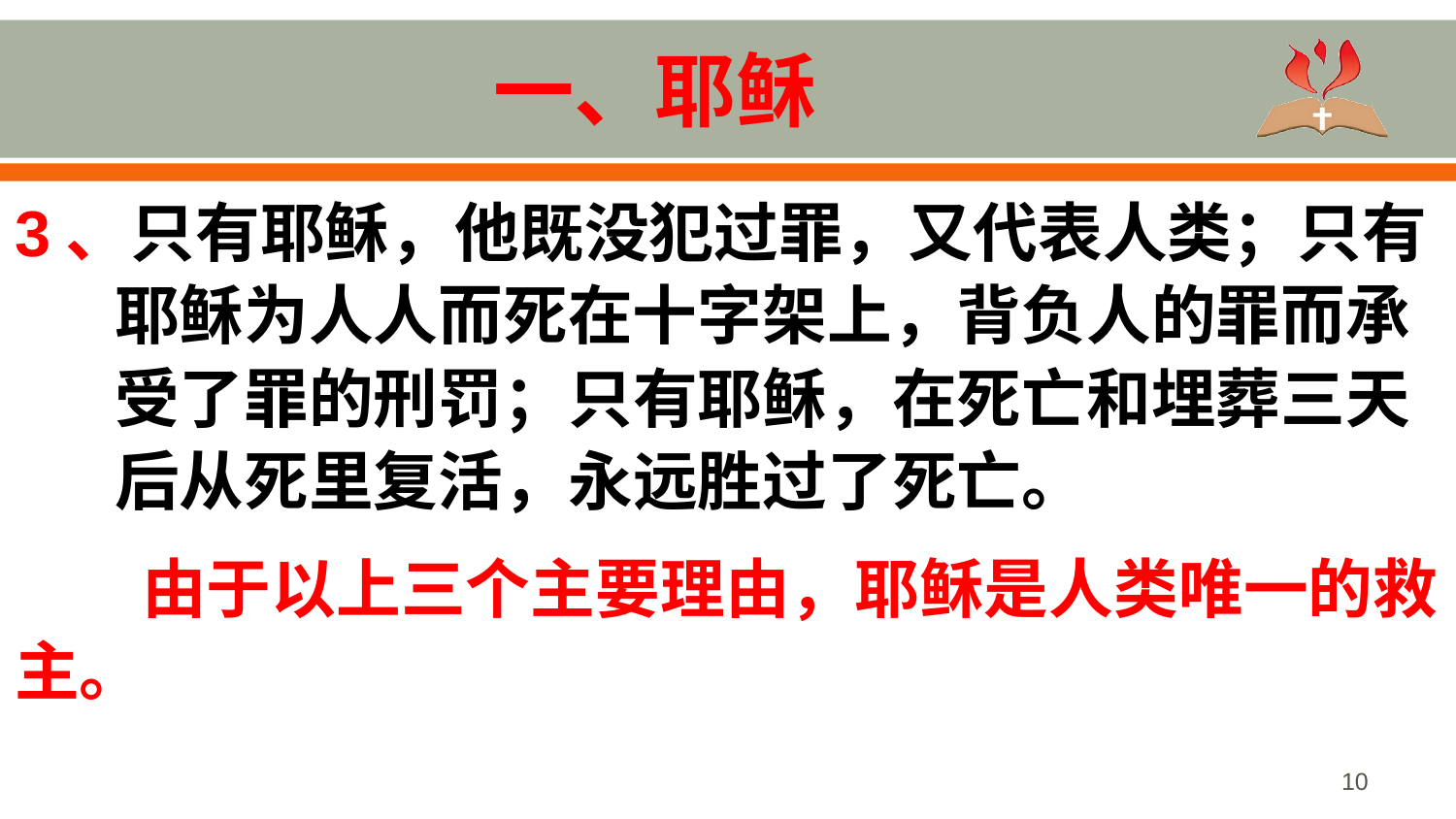

# 一、耶稣
3、只有耶稣，他既没犯过罪，又代表人类；只有耶稣为人人而死在十字架上，背负人的罪而承受了罪的刑罚；只有耶稣，在死亡和埋葬三天后从死里复活，永远胜过了死亡。
由于以上三个主要理由，耶稣是人类唯一的救主。

10